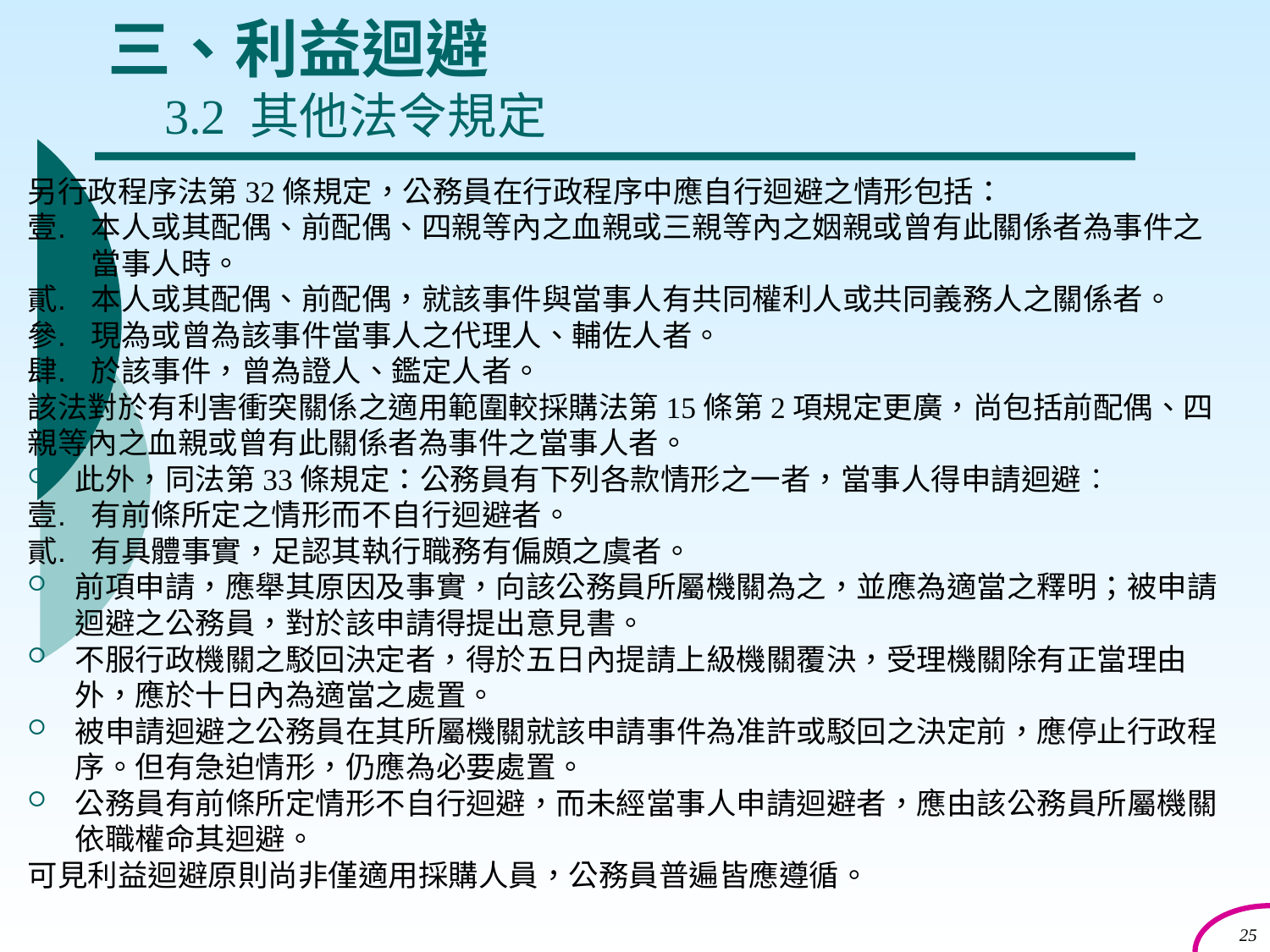

# 三、利益迴避 3.2 其他法令規定
另行政程序法第32條規定，公務員在行政程序中應自行迴避之情形包括：
本人或其配偶、前配偶、四親等內之血親或三親等內之姻親或曾有此關係者為事件之當事人時。
本人或其配偶、前配偶，就該事件與當事人有共同權利人或共同義務人之關係者。
現為或曾為該事件當事人之代理人、輔佐人者。
於該事件，曾為證人、鑑定人者。
該法對於有利害衝突關係之適用範圍較採購法第15條第2項規定更廣，尚包括前配偶、四親等內之血親或曾有此關係者為事件之當事人者。
此外，同法第33條規定：公務員有下列各款情形之一者，當事人得申請迴避︰
有前條所定之情形而不自行迴避者。
有具體事實，足認其執行職務有偏頗之虞者。
前項申請，應舉其原因及事實，向該公務員所屬機關為之，並應為適當之釋明；被申請迴避之公務員，對於該申請得提出意見書。
不服行政機關之駁回決定者，得於五日內提請上級機關覆決，受理機關除有正當理由外，應於十日內為適當之處置。
被申請迴避之公務員在其所屬機關就該申請事件為准許或駁回之決定前，應停止行政程序。但有急迫情形，仍應為必要處置。
公務員有前條所定情形不自行迴避，而未經當事人申請迴避者，應由該公務員所屬機關依職權命其迴避。
可見利益迴避原則尚非僅適用採購人員，公務員普遍皆應遵循。
25